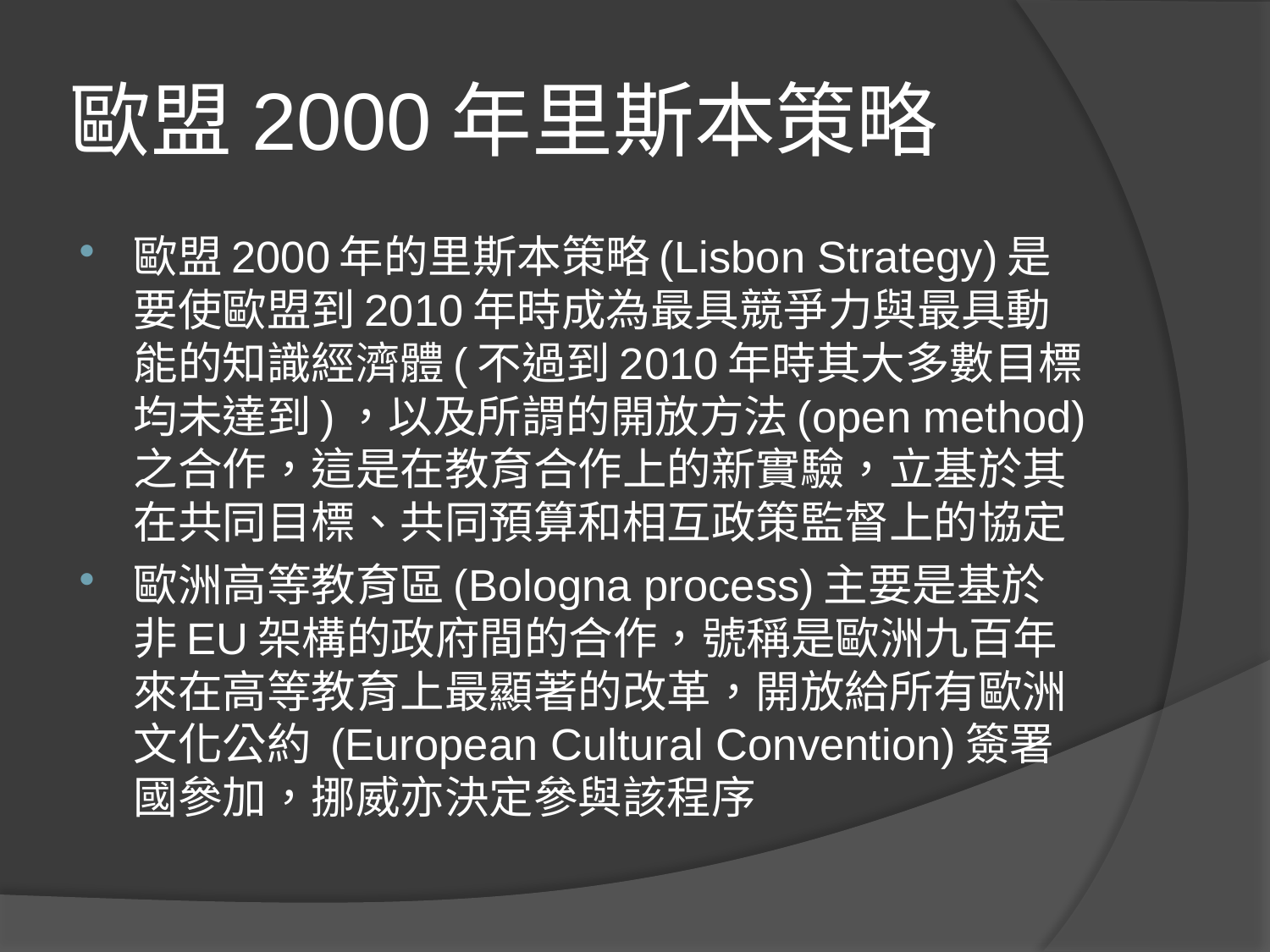

# 歐盟2000年里斯本策略
歐盟2000年的里斯本策略(Lisbon Strategy)是要使歐盟到2010年時成為最具競爭力與最具動能的知識經濟體(不過到2010年時其大多數目標均未達到)，以及所謂的開放方法(open method)之合作，這是在教育合作上的新實驗，立基於其在共同目標、共同預算和相互政策監督上的協定
歐洲高等教育區(Bologna process)主要是基於非EU架構的政府間的合作，號稱是歐洲九百年來在高等教育上最顯著的改革，開放給所有歐洲文化公約 (European Cultural Convention)簽署國參加，挪威亦決定參與該程序